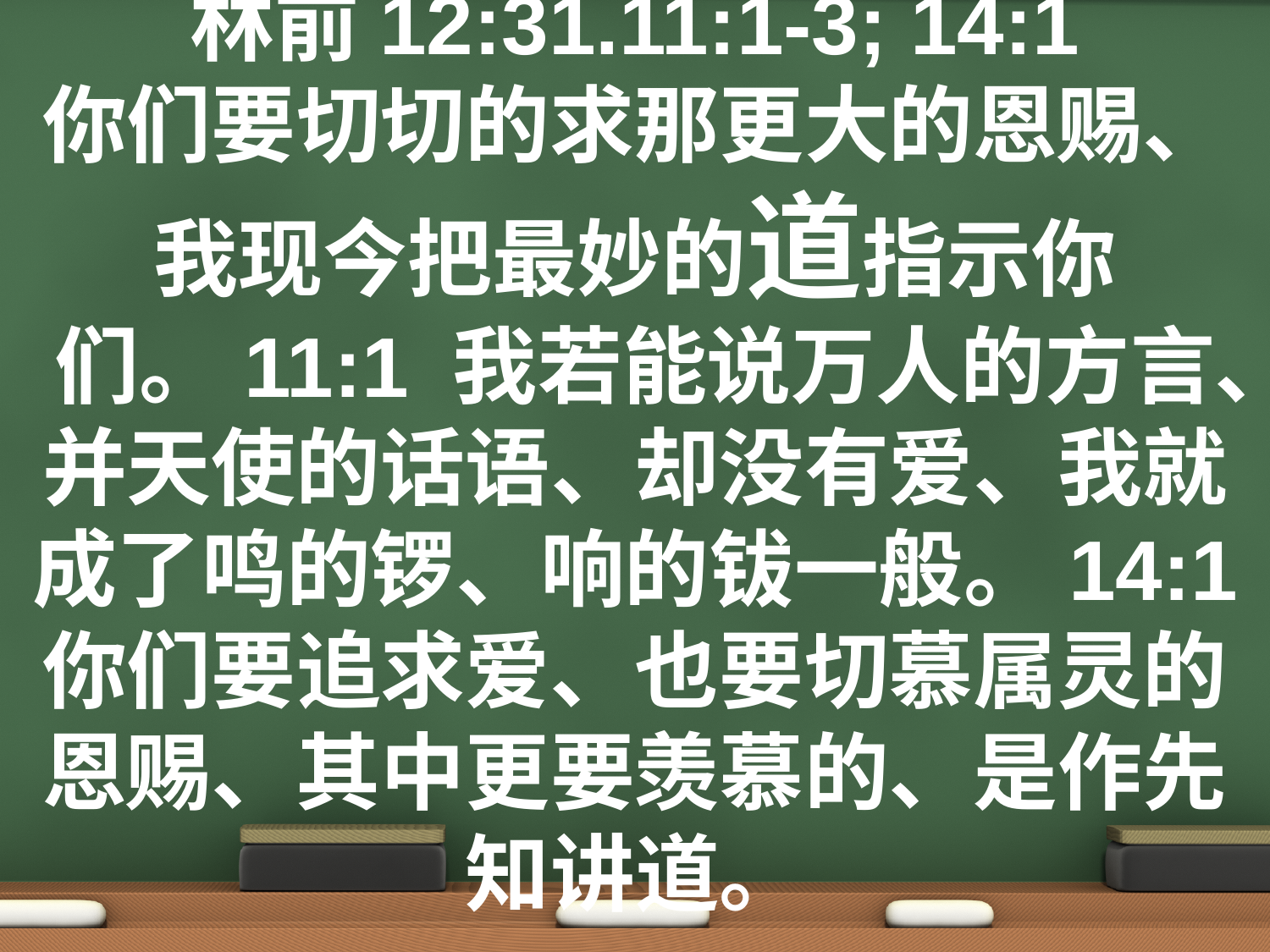

林前12:31.11:1-3; 14:1
你们要切切的求那更大的恩赐、我现今把最妙的道指示你们。11:1 我若能说万人的方言、并天使的话语、却没有爱、我就成了鸣的锣、响的钹一般。14:1 你们要追求爱、也要切慕属灵的恩赐、其中更要羡慕的、是作先知讲道。